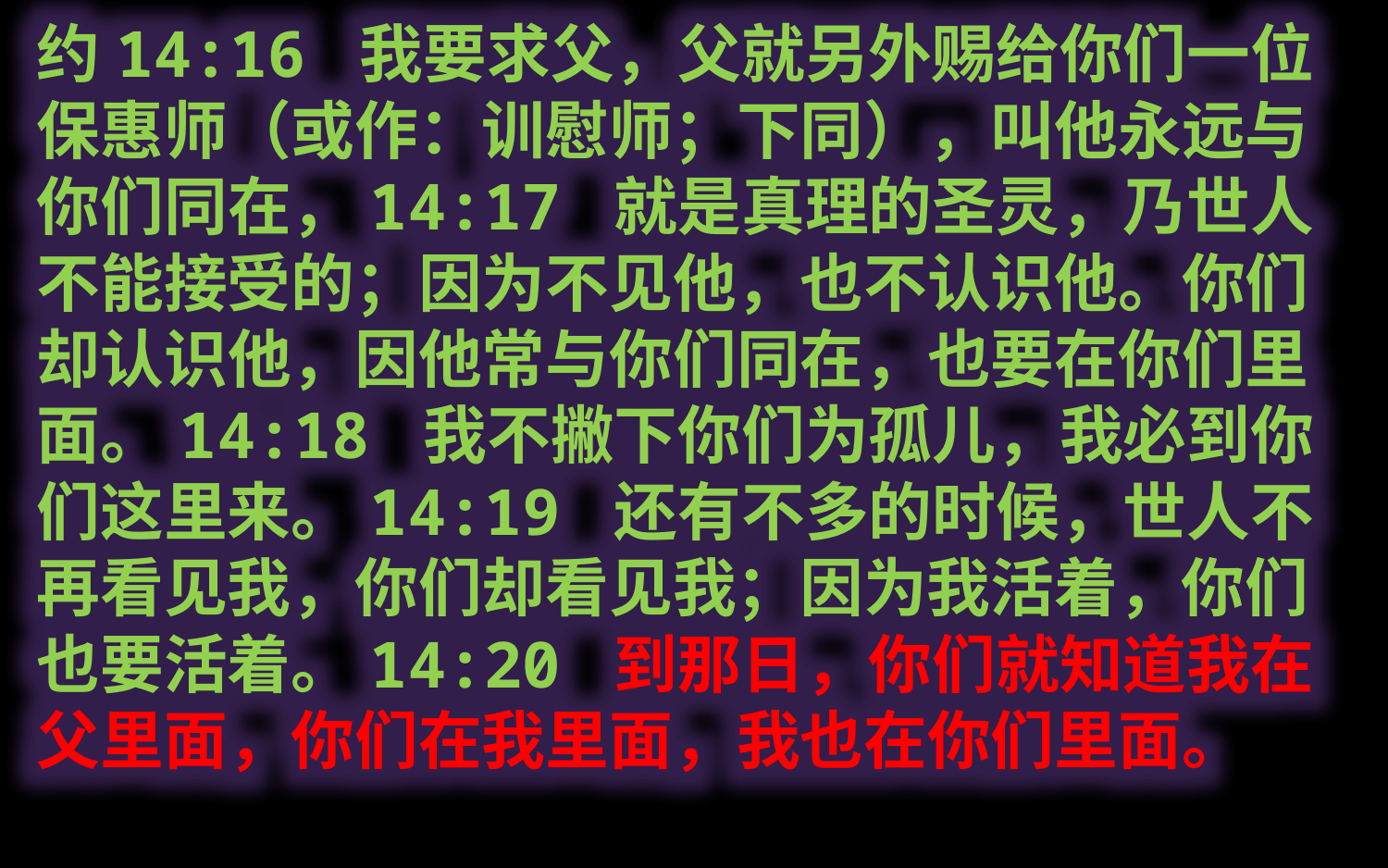

约14:16 我要求父，父就另外赐给你们一位保惠师（或作：训慰师；下同），叫他永远与你们同在，14:17 就是真理的圣灵，乃世人不能接受的；因为不见他，也不认识他。你们却认识他，因他常与你们同在，也要在你们里面。14:18 我不撇下你们为孤儿，我必到你们这里来。14:19 还有不多的时候，世人不再看见我，你们却看见我；因为我活着，你们也要活着。14:20 到那日，你们就知道我在父里面，你们在我里面，我也在你们里面。